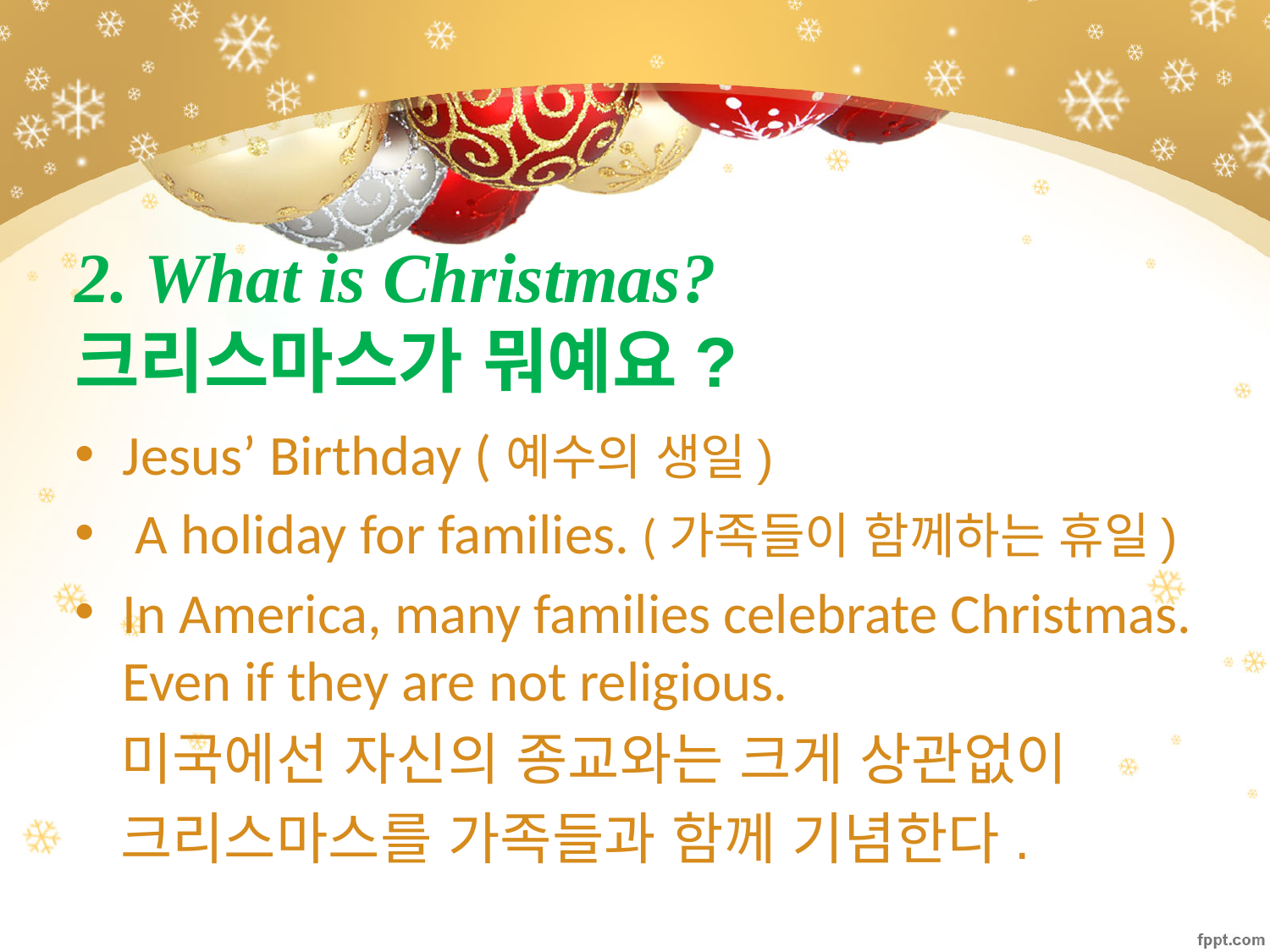

# 2. What is Christmas? 크리스마스가 뭐예요?
Jesus’ Birthday (예수의 생일)
 A holiday for families. (가족들이 함께하는 휴일)
In America, many families celebrate Christmas. Even if they are not religious.
  미국에선 자신의 종교와는 크게 상관없이
  크리스마스를 가족들과 함께 기념한다.